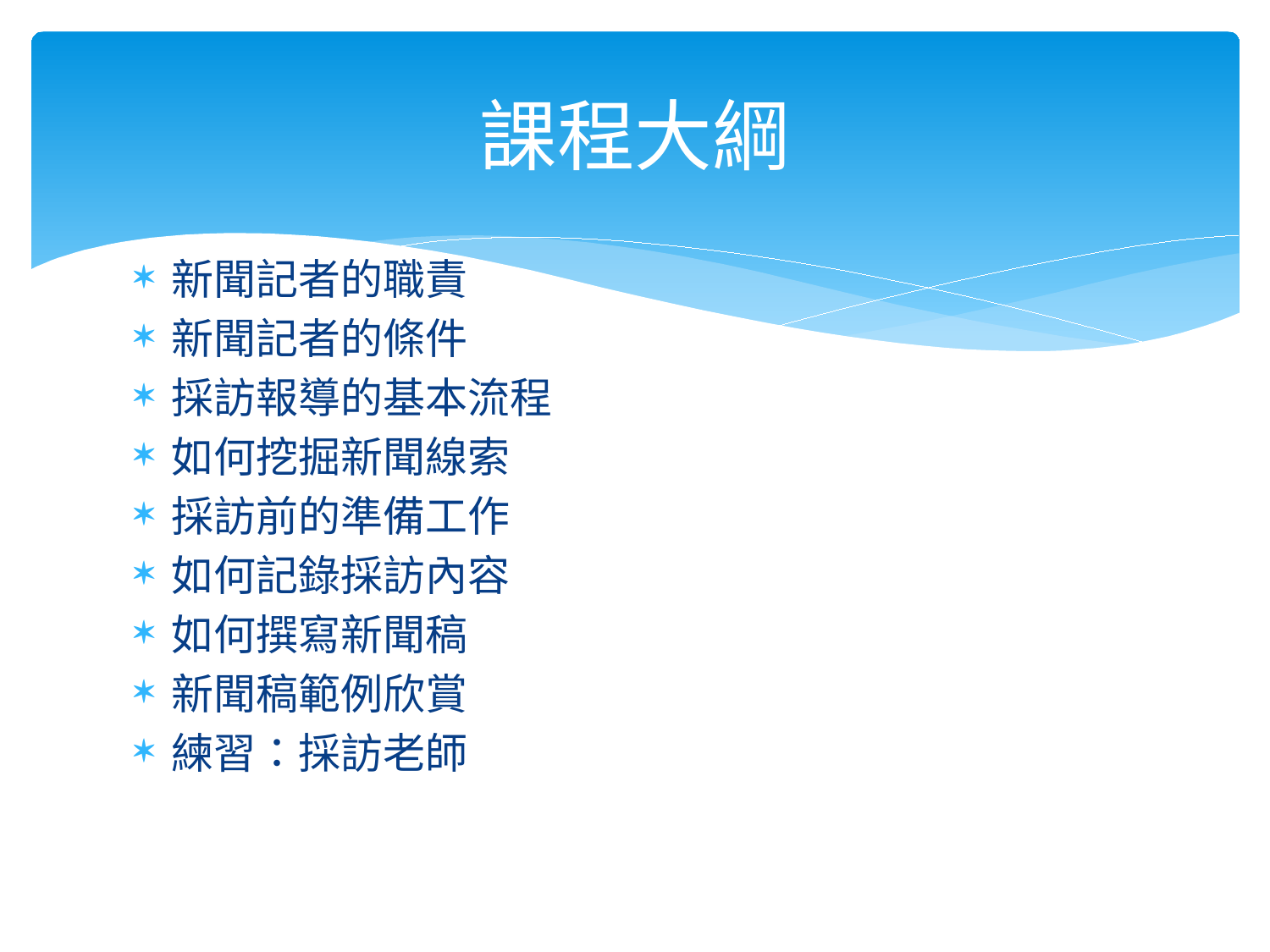

# 課程大綱
新聞記者的職責
新聞記者的條件
採訪報導的基本流程
如何挖掘新聞線索
採訪前的準備工作
如何記錄採訪內容
如何撰寫新聞稿
新聞稿範例欣賞
練習：採訪老師